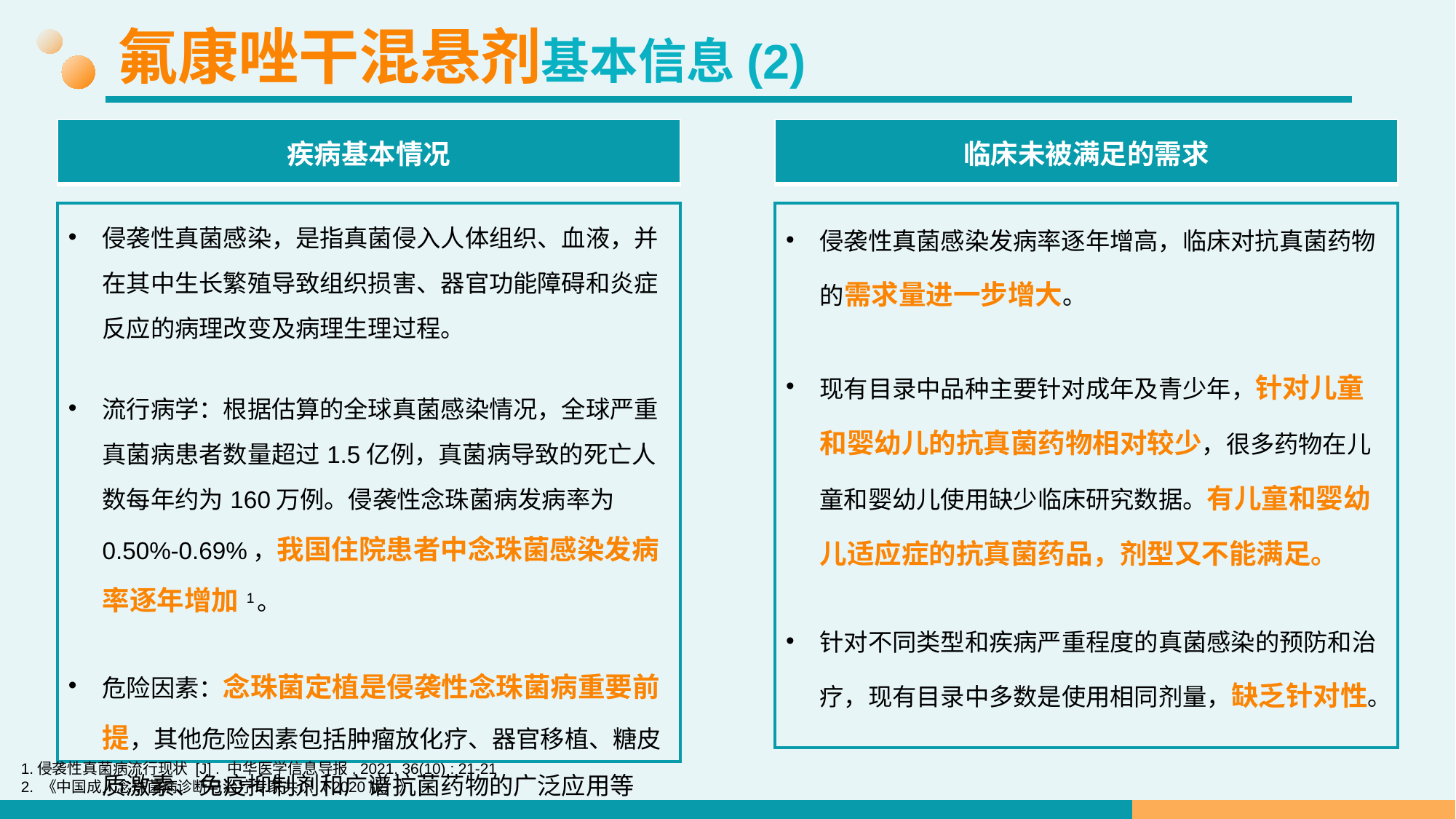

氟康唑干混悬剂基本信息(2)
| 疾病基本情况 |
| --- |
| 临床未被满足的需求 |
| --- |
| 侵袭性真菌感染发病率逐年增高，临床对抗真菌药物的需求量进一步增大。 现有目录中品种主要针对成年及青少年，针对儿童和婴幼儿的抗真菌药物相对较少，很多药物在儿童和婴幼儿使用缺少临床研究数据。有儿童和婴幼儿适应症的抗真菌药品，剂型又不能满足。 针对不同类型和疾病严重程度的真菌感染的预防和治疗，现有目录中多数是使用相同剂量，缺乏针对性。 |
| --- |
| 侵袭性真菌感染，是指真菌侵入人体组织、血液，并在其中生长繁殖导致组织损害、器官功能障碍和炎症反应的病理改变及病理生理过程。 流行病学：根据估算的全球真菌感染情况，全球严重真菌病患者数量超过1.5亿例，真菌病导致的死亡人数每年约为160万例。侵袭性念珠菌病发病率为0.50%-0.69%，我国住院患者中念珠菌感染发病率逐年增加1。 危险因素：念珠菌定植是侵袭性念珠菌病重要前提，其他危险因素包括肿瘤放化疗、器官移植、糖皮质激素、免疫抑制剂和广谱抗菌药物的广泛应用等2。 |
| --- |
1.侵袭性真菌病流行现状 [J] . 中华医学信息导报, 2021, 36(10) : 21-21
2. 《中国成人念珠菌病诊断与治疗专家共识（2020版）》